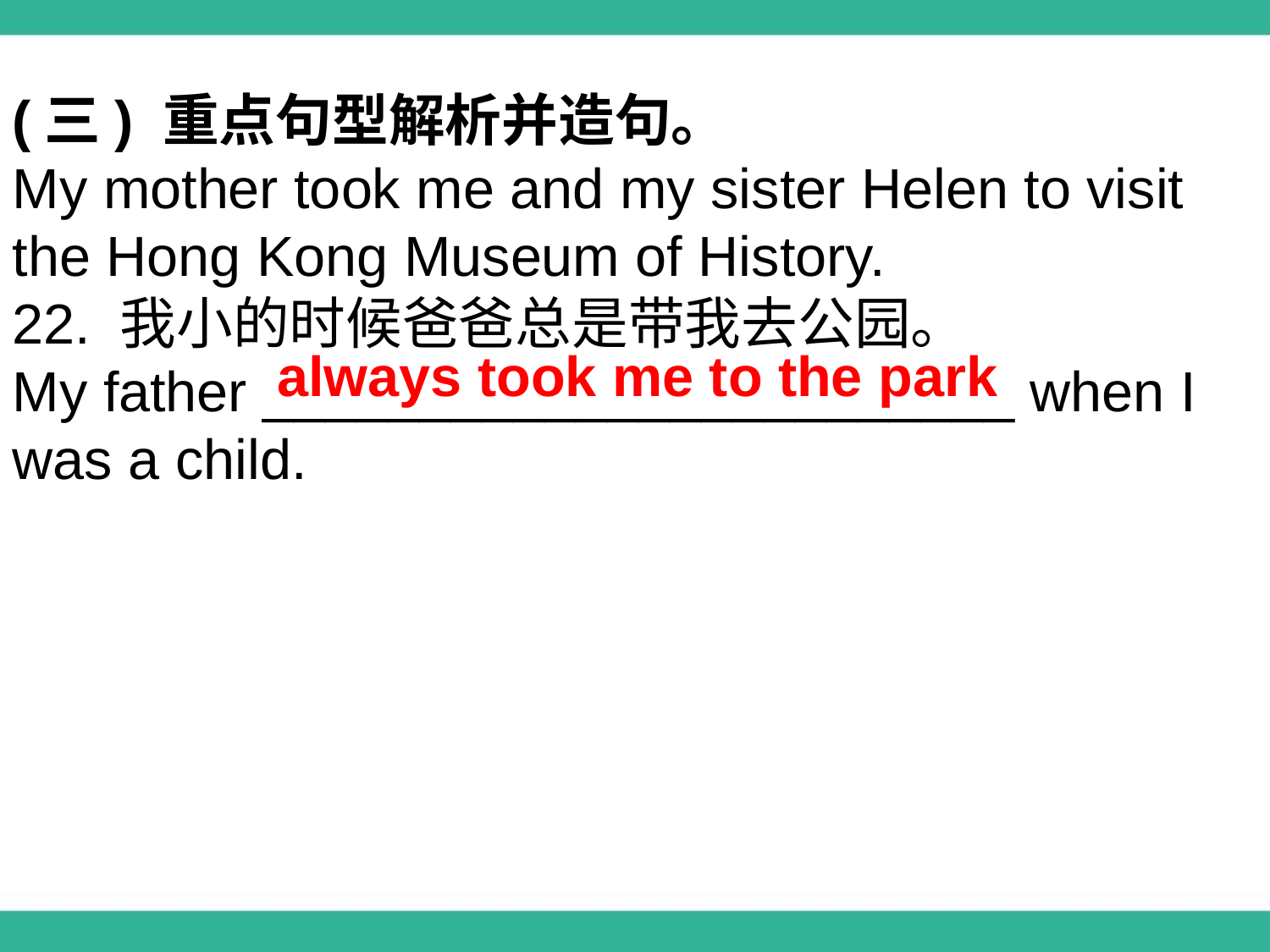

(三) 重点句型解析并造句。
My mother took me and my sister Helen to visit the Hong Kong Museum of History.
22. 我小的时候爸爸总是带我去公园。
My father ________________________ when I was a child.
always took me to the park